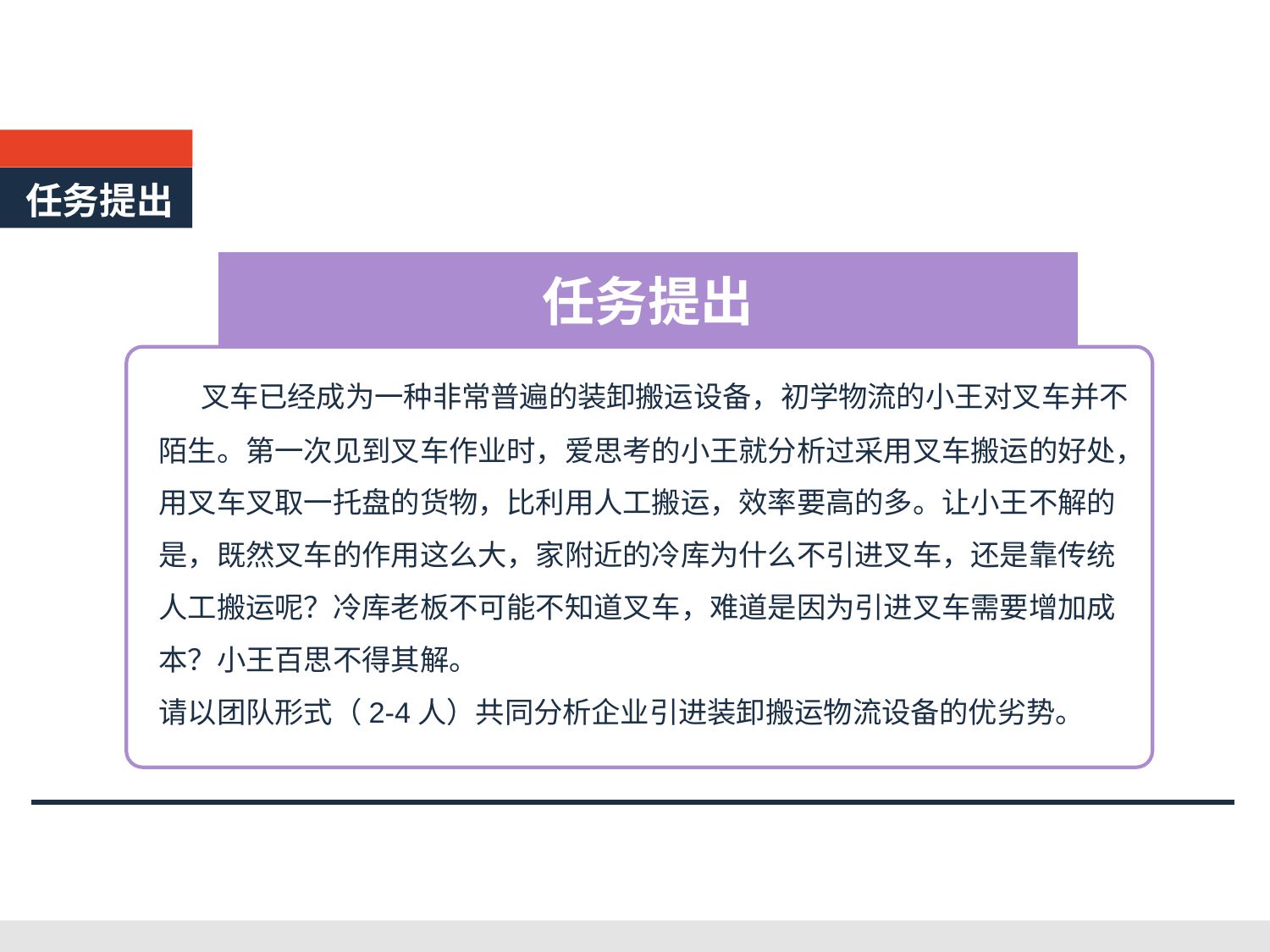

任务提出
任务提出
    叉车已经成为一种非常普遍的装卸搬运设备，初学物流的小王对叉车并不陌生。第一次见到叉车作业时，爱思考的小王就分析过采用叉车搬运的好处，用叉车叉取一托盘的货物，比利用人工搬运，效率要高的多。让小王不解的是，既然叉车的作用这么大，家附近的冷库为什么不引进叉车，还是靠传统人工搬运呢？冷库老板不可能不知道叉车，难道是因为引进叉车需要增加成本？小王百思不得其解。
请以团队形式（2-4人）共同分析企业引进装卸搬运物流设备的优劣势。